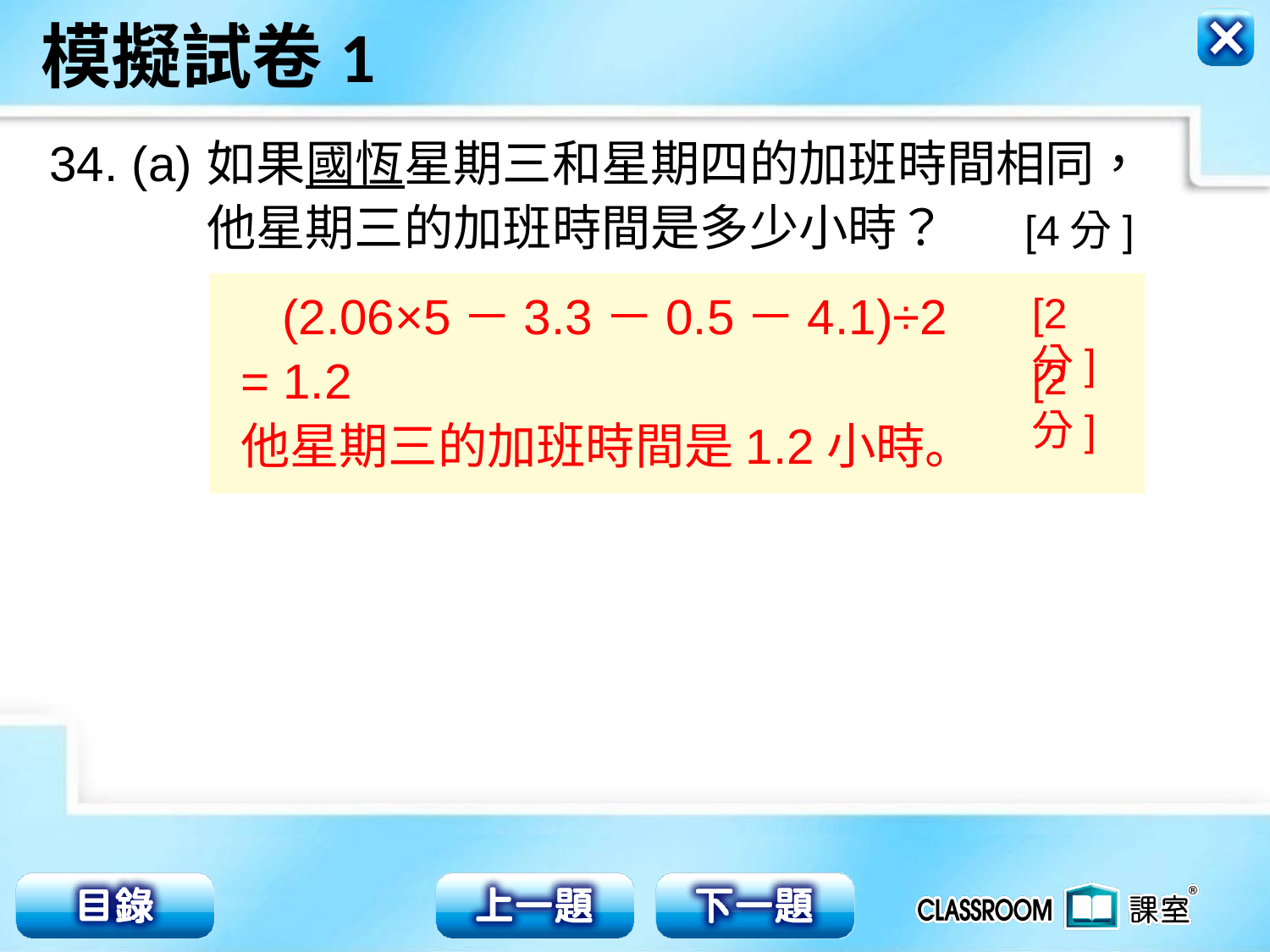

34. (a)
如果國恆星期三和星期四的加班時間相同，
他星期三的加班時間是多少小時？      [4分]

   (2.06×5－3.3－0.5－4.1)÷2
= 1.2
他星期三的加班時間是1.2小時。
[2分]
[2分]